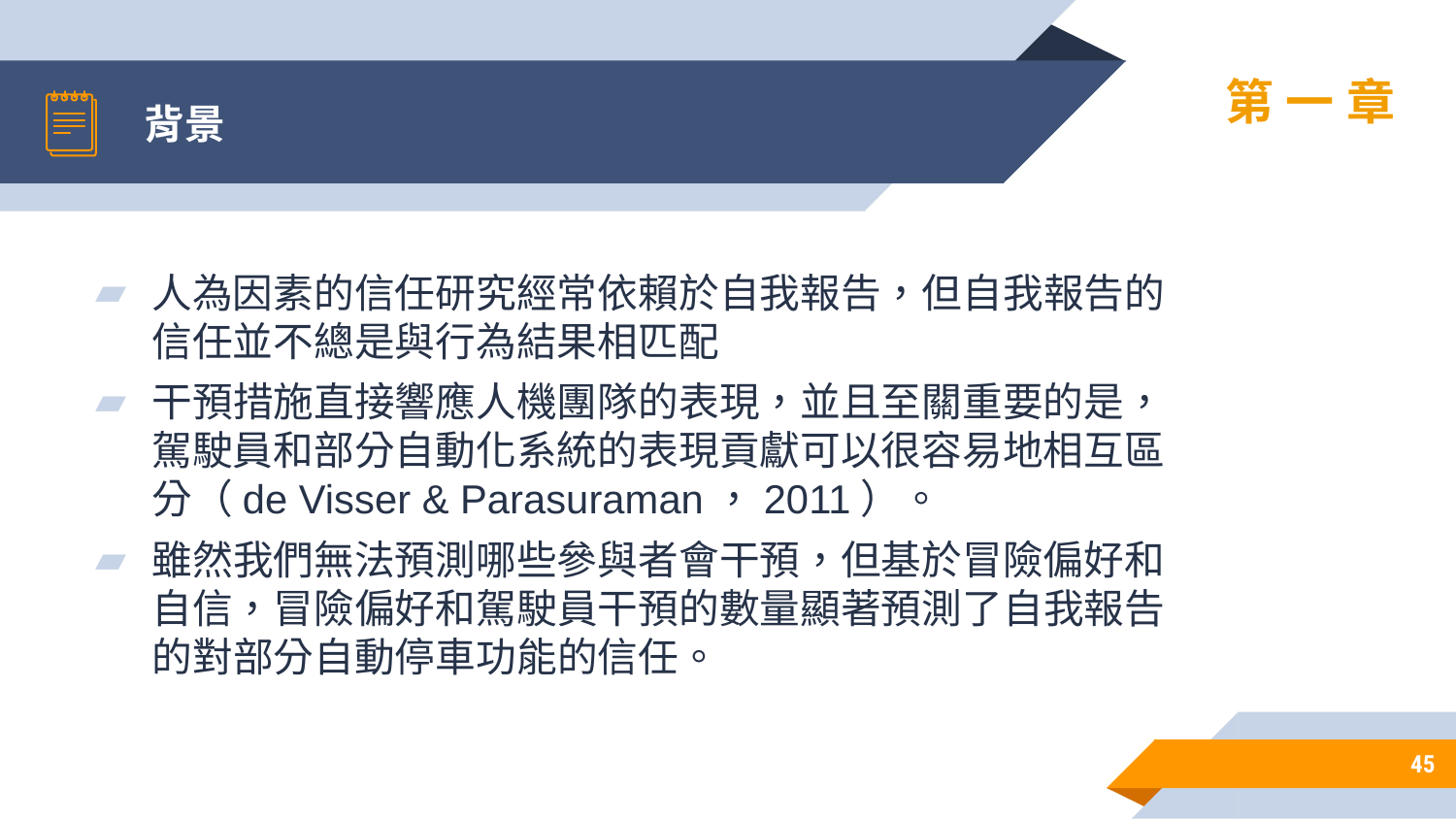

# 背景
第一章

人為因素的信任研究經常依賴於自我報告，但自我報告的信任並不總是與行為結果相匹配
干預措施直接響應人機團隊的表現，並且至關重要的是，駕駛員和部分自動化系統的表現貢獻可以很容易地相互區分（de Visser & Parasuraman，2011）。
雖然我們無法預測哪些參與者會干預，但基於冒險偏好和自信，冒險偏好和駕駛員干預的數量顯著預測了自我報告的對部分自動停車功能的信任。
45